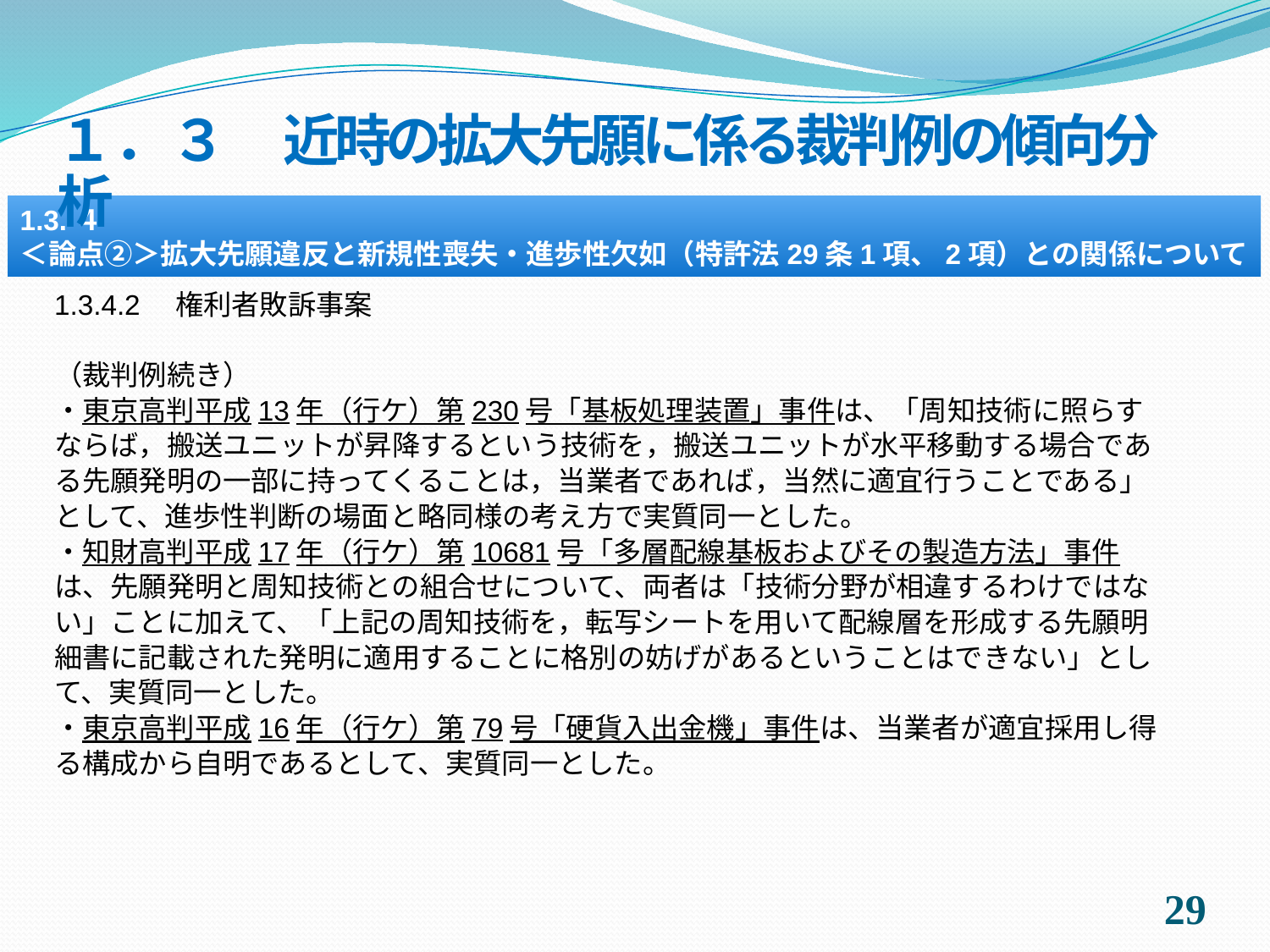

１．３　近時の拡大先願に係る裁判例の傾向分析
1.3.４
＜論点②＞拡大先願違反と新規性喪失・進歩性欠如（特許法29条1項、2項）との関係について
1.3.4.2　権利者敗訴事案

（裁判例続き）
・東京高判平成13年（行ケ）第230号「基板処理装置」事件は、「周知技術に照らすならば，搬送ユニットが昇降するという技術を，搬送ユニットが水平移動する場合である先願発明の一部に持ってくることは，当業者であれば，当然に適宜行うことである」として、進歩性判断の場面と略同様の考え方で実質同一とした。
・知財高判平成17年（行ケ）第10681号「多層配線基板およびその製造方法」事件は、先願発明と周知技術との組合せについて、両者は「技術分野が相違するわけではない」ことに加えて、「上記の周知技術を，転写シートを用いて配線層を形成する先願明細書に記載された発明に適用することに格別の妨げがあるということはできない」として、実質同一とした。
・東京高判平成16年（行ケ）第79号「硬貨入出金機」事件は、当業者が適宜採用し得る構成から自明であるとして、実質同一とした。
29